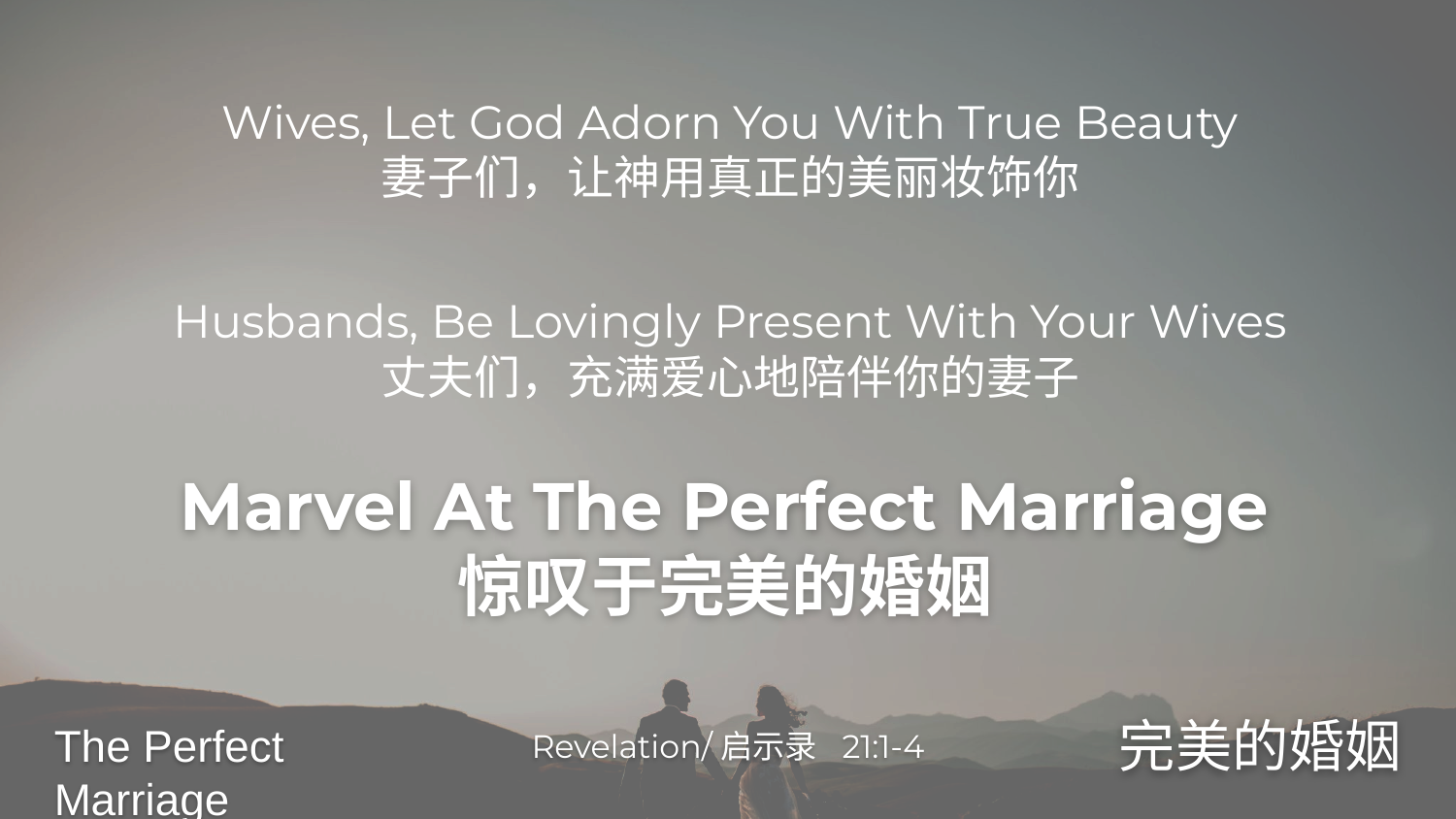

Wives, Let God Adorn You With True Beauty
妻子们，让神用真正的美丽妆饰你
Husbands, Be Lovingly Present With Your Wives
丈夫们，充满爱心地陪伴你的妻子
Marvel At The Perfect Marriage
惊叹于完美的婚姻